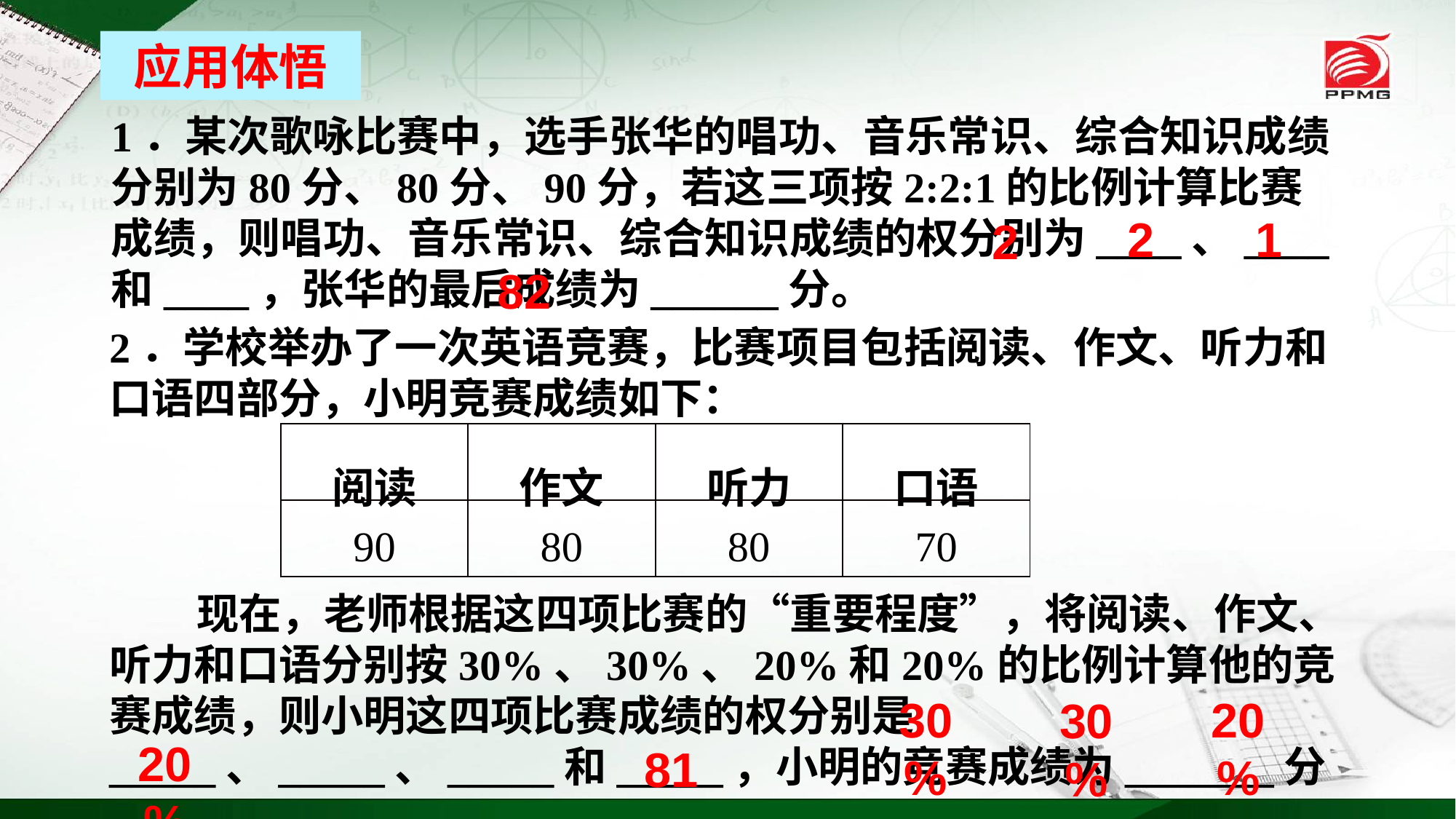

应用体悟
1．某次歌咏比赛中，选手张华的唱功、音乐常识、综合知识成绩分别为80分、80分、90分，若这三项按2:2:1的比例计算比赛成绩，则唱功、音乐常识、综合知识成绩的权分别为____、____和____，张华的最后成绩为______分。
2
1
2
82
2．学校举办了一次英语竞赛，比赛项目包括阅读、作文、听力和口语四部分，小明竞赛成绩如下：
| 阅读 | 作文 | 听力 | 口语 |
| --- | --- | --- | --- |
| 90 | 80 | 80 | 70 |
        现在，老师根据这四项比赛的“重要程度”，将阅读、作文、听力和口语分别按30%、30%、20%和20%的比例计算他的竞赛成绩，则小明这四项比赛成绩的权分别是_____、_____、_____和_____，小明的竞赛成绩为_______分
30%
20%
30%
20%
81